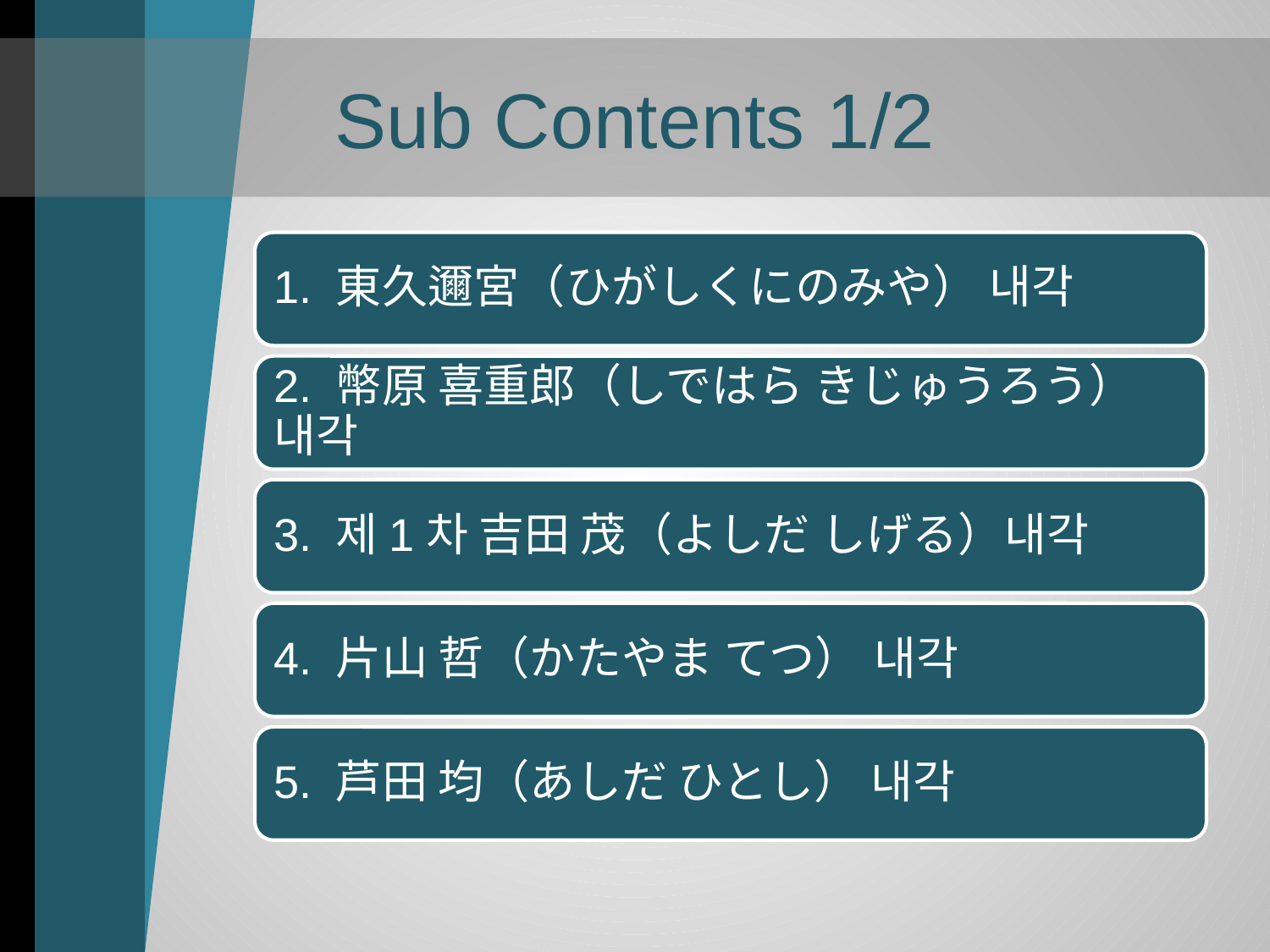

# Sub Contents 1/2
1. 東久邇宮（ひがしくにのみや） 내각
2. 幣原 喜重郎（しではら きじゅうろう） 내각
3. 제1차 吉田 茂（よしだ しげる）내각
4. 片山 哲（かたやま てつ） 내각
5. 芦田 均（あしだ ひとし） 내각